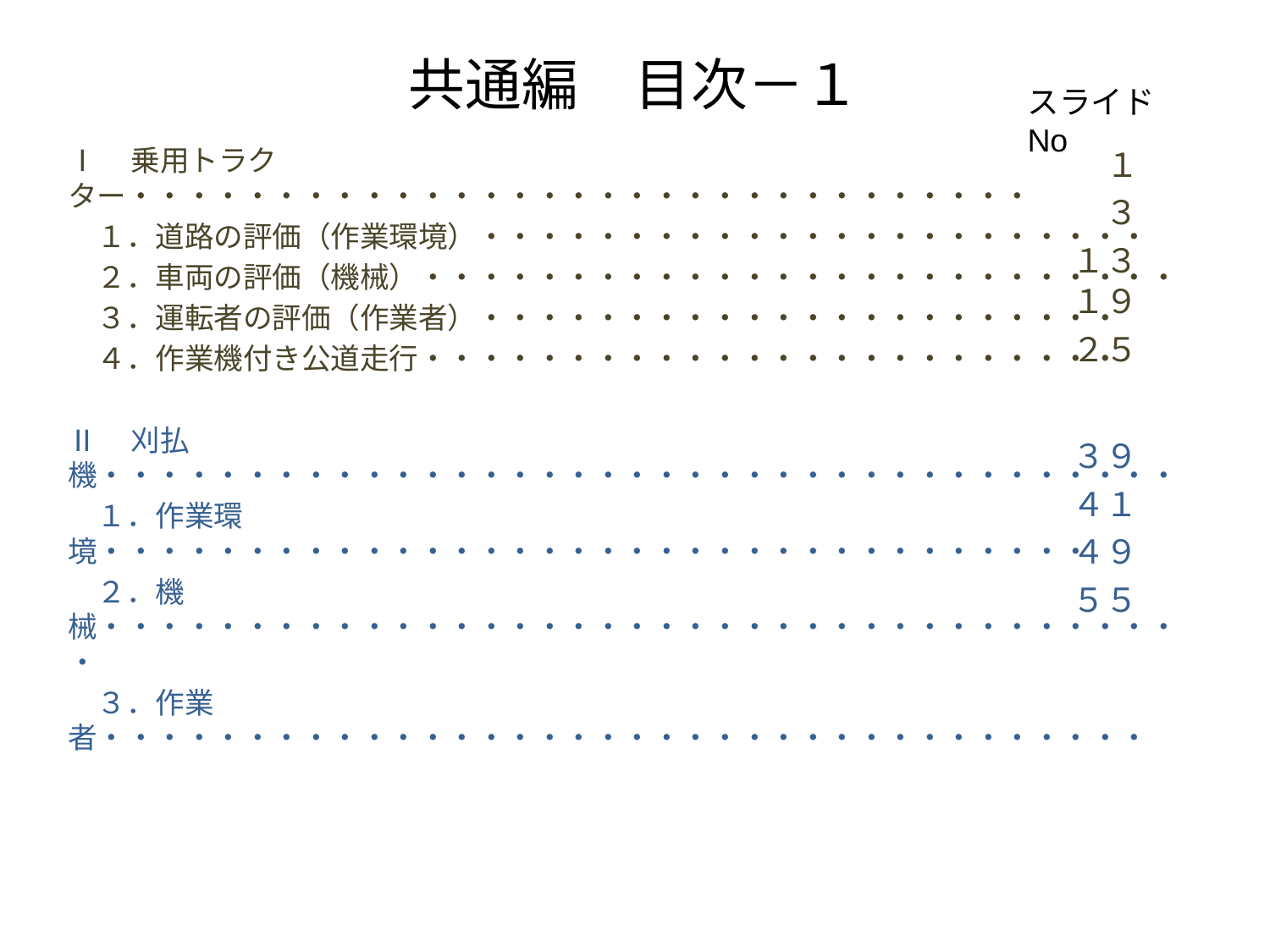

共通編　目次－１
スライドNo
Ⅰ　乗用トラクター・・・・・・・・・・・・・・・・・・・・・・・・・・・・・・・
　１．道路の評価（作業環境）・・・・・・・・・・・・・・・・・・・・・・・
　２．車両の評価（機械）・・・・・・・・・・・・・・・・・・・・・・・・・・
　３．運転者の評価（作業者）・・・・・・・・・・・・・・・・・・・・・・
　４．作業機付き公道走行・・・・・・・・・・・・・・・・・・・・・・・・

Ⅱ　刈払機・・・・・・・・・・・・・・・・・・・・・・・・・・・・・・・・・・・・・
　１．作業環境・・・・・・・・・・・・・・・・・・・・・・・・・・・・・・・・・・
　２．機械・・・・・・・・・・・・・・・・・・・・・・・・・・・・・・・・・・・・・・
　３．作業者・・・・・・・・・・・・・・・・・・・・・・・・・・・・・・・・・・・・

　１
　３
１３１９
２５

３９
４１
４９
５５